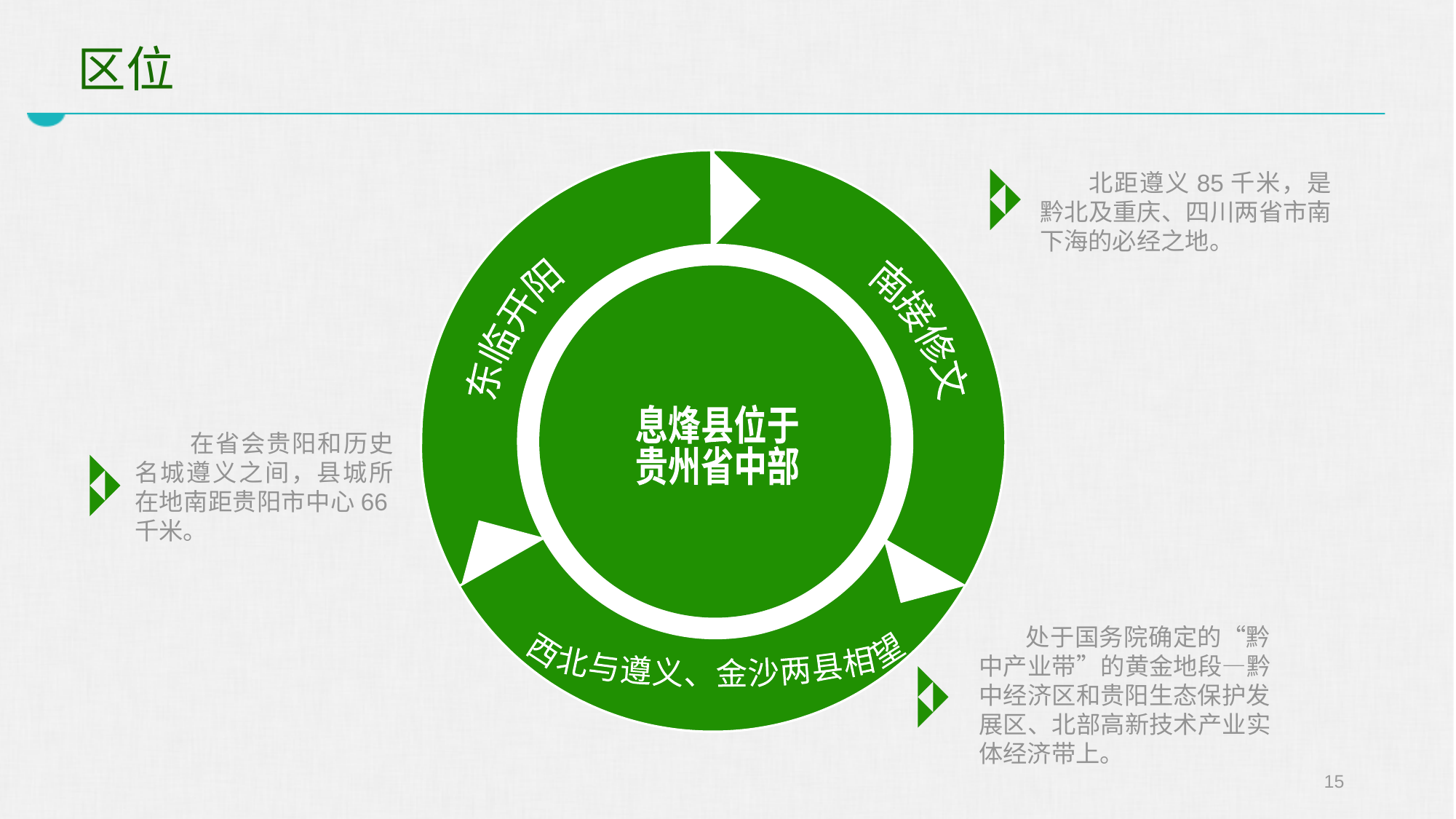

# 区位

南接修文

东临开阳

息烽县位于
贵州省中部

西北与遵义、金沙两县相望
      北距遵义85千米，是黔北及重庆、四川两省市南下海的必经之地。

       在省会贵阳和历史名城遵义之间，县城所在地南距贵阳市中心66千米。

       处于国务院确定的“黔中产业带”的黄金地段—黔中经济区和贵阳生态保护发展区、北部高新技术产业实体经济带上。

15